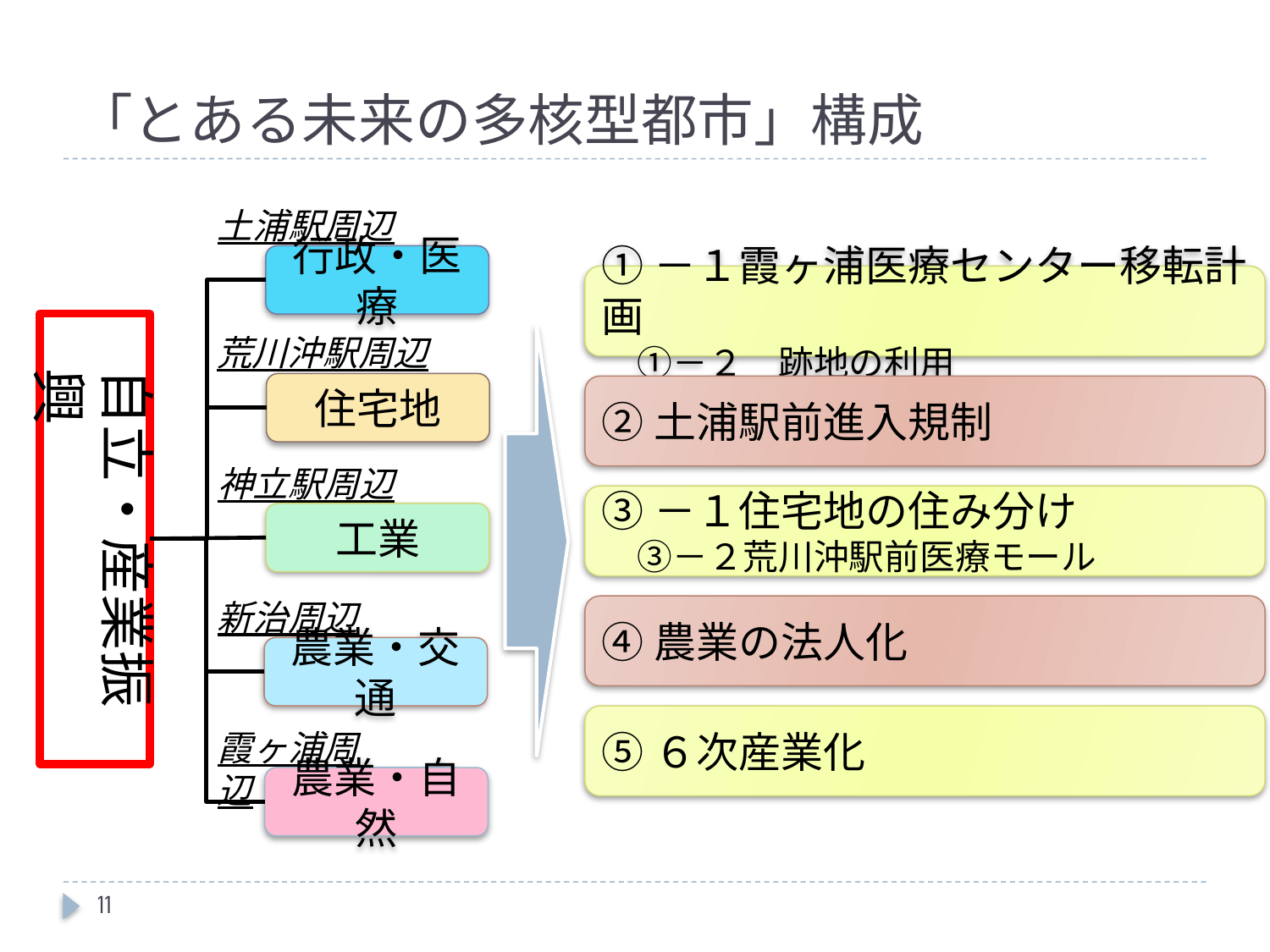

# 「とある未来の多核型都市」構成
土浦駅周辺
行政・医療
①－１霞ヶ浦医療センター移転計画
　①－２　跡地の利用

荒川沖駅周辺
自立・産業振興
住宅地
②土浦駅前進入規制
神立駅周辺
③－１住宅地の住み分け
　③－２荒川沖駅前医療モール
工業

新治周辺
④農業の法人化
農業・交通
⑤６次産業化
霞ヶ浦周辺
農業・自然
11